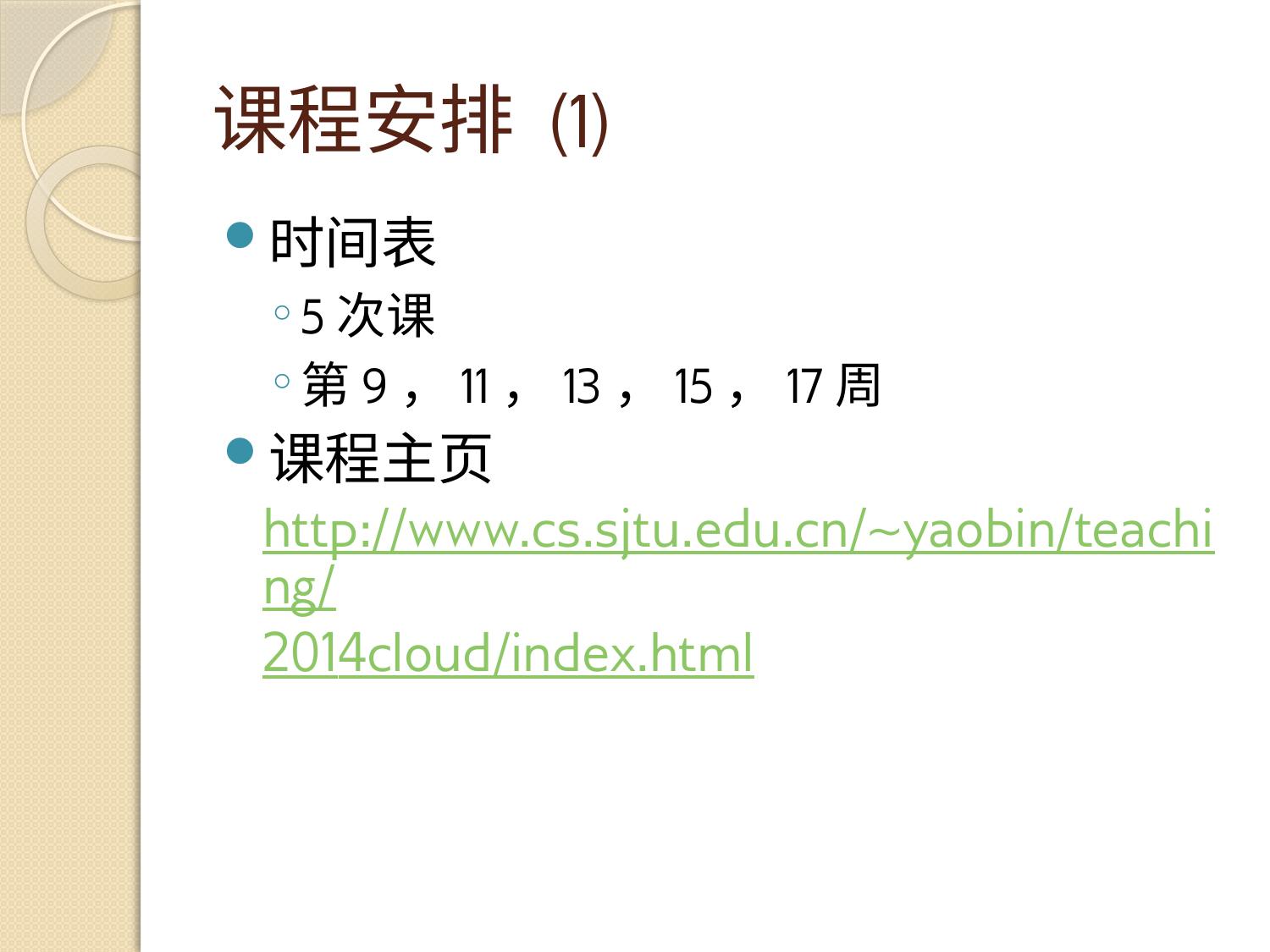

# 课程安排 (1)
时间表
5次课
第9，11，13，15，17周
课程主页http://www.cs.sjtu.edu.cn/~yaobin/teaching/2014cloud/index.html